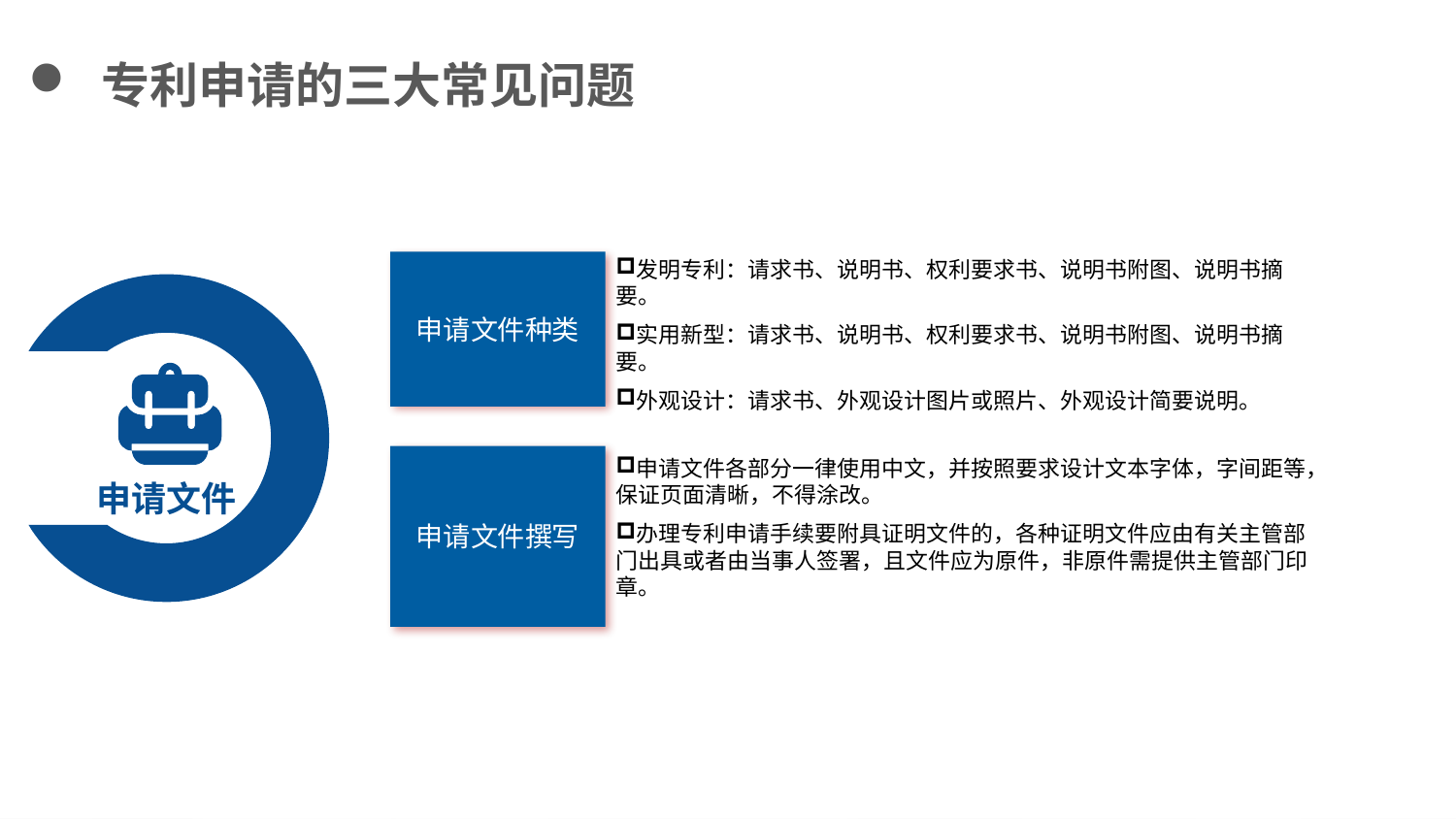

专利申请的三大常见问题
发明专利：请求书、说明书、权利要求书、说明书附图、说明书摘要。
实用新型：请求书、说明书、权利要求书、说明书附图、说明书摘要。
外观设计：请求书、外观设计图片或照片、外观设计简要说明。
申请文件种类

申请文件
申请文件撰写
申请文件各部分一律使用中文，并按照要求设计文本字体，字间距等，保证页面清晰，不得涂改。
办理专利申请手续要附具证明文件的，各种证明文件应由有关主管部门出具或者由当事人签署，且文件应为原件，非原件需提供主管部门印章。